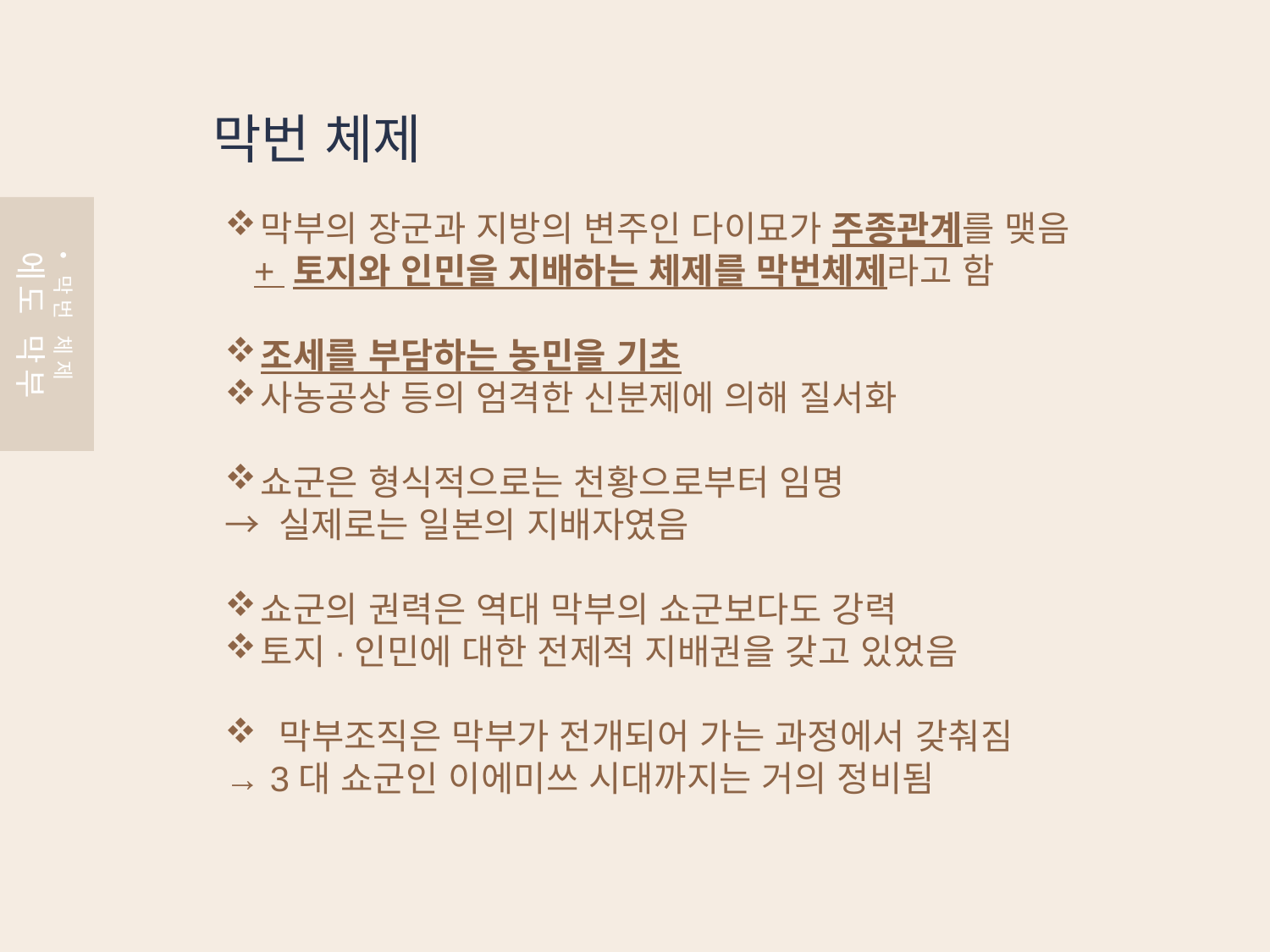

막번 체제

막부의 장군과 지방의 변주인 다이묘가 주종관계를 맺음
   + 토지와 인민을 지배하는 체제를 막번체제라고 함

조세를 부담하는 농민을 기초
사농공상 등의 엄격한 신분제에 의해 질서화

쇼군은 형식적으로는 천황으로부터 임명
→ 실제로는 일본의 지배자였음

쇼군의 권력은 역대 막부의 쇼군보다도 강력
토지·인민에 대한 전제적 지배권을 갖고 있었음

 막부조직은 막부가 전개되어 가는 과정에서 갖춰짐
→ 3대 쇼군인 이에미쓰 시대까지는 거의 정비됨

막번 체제
에도 막부